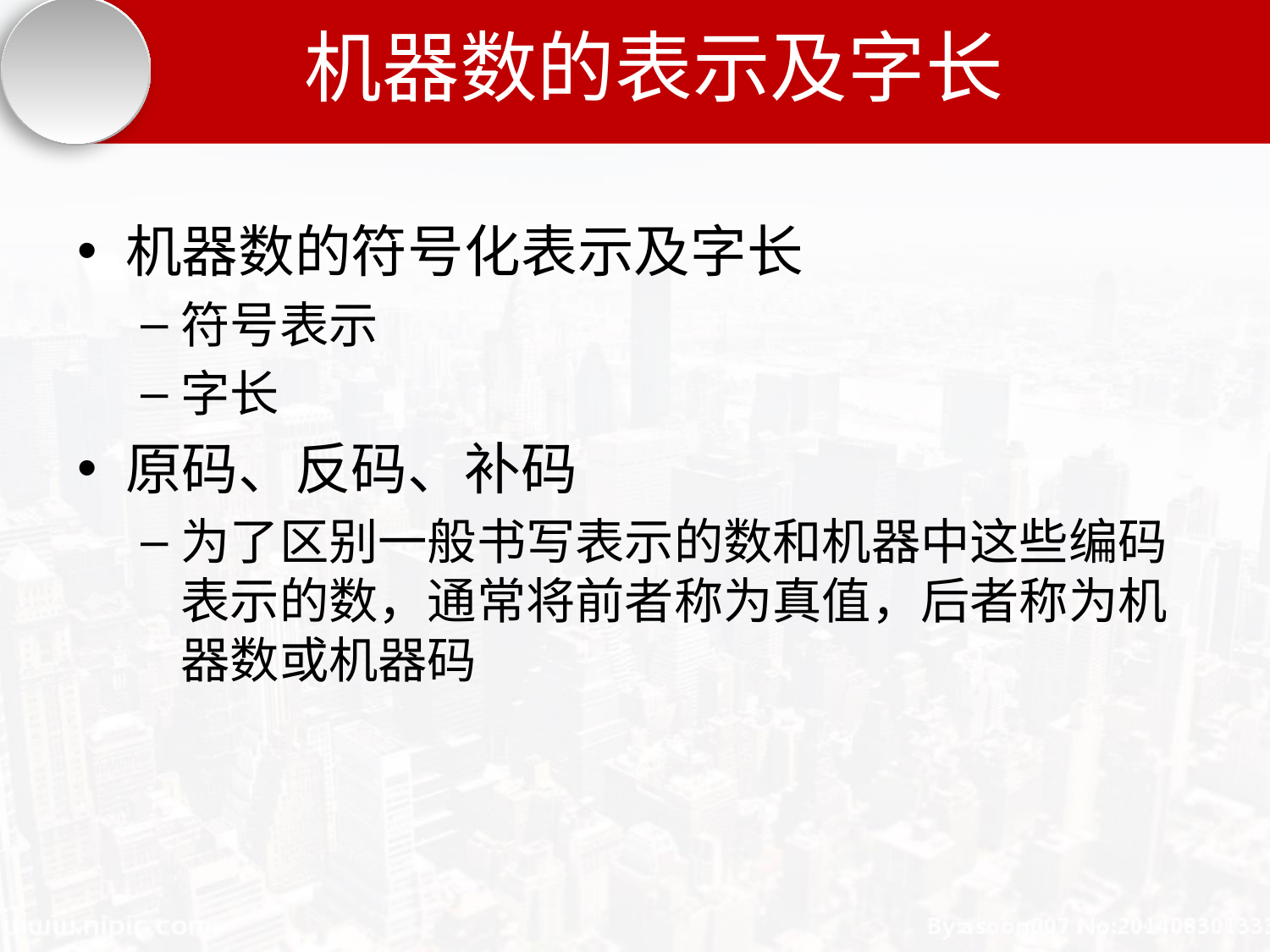

# 机器数的表示及字长
机器数的符号化表示及字长
符号表示
字长
原码、反码、补码
为了区别一般书写表示的数和机器中这些编码表示的数，通常将前者称为真值，后者称为机器数或机器码

54